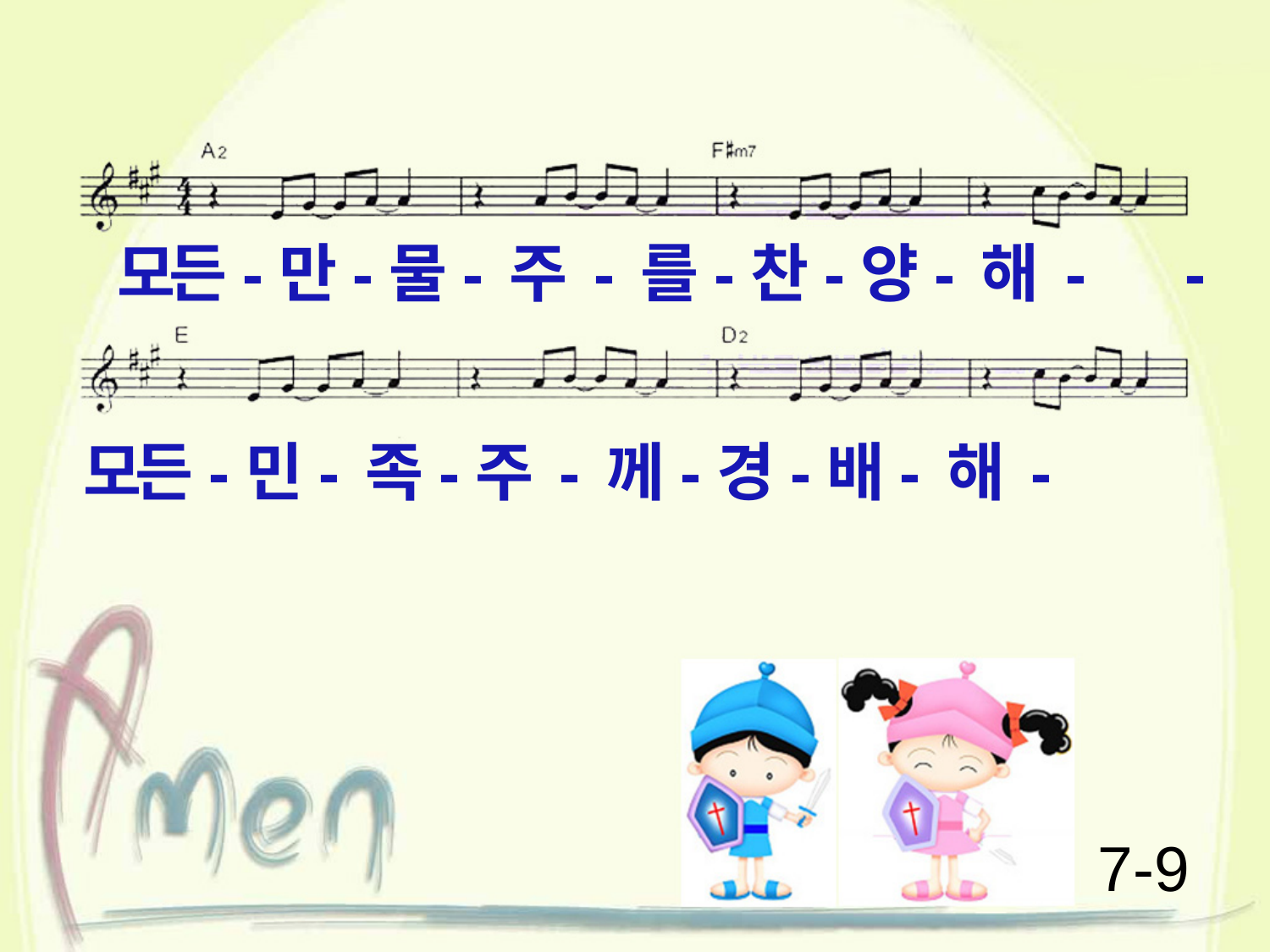

모든-만-물- 주 - 를-찬-양- 해 -          -
모든-민- 족-주 - 께-경-배- 해 -
7-9